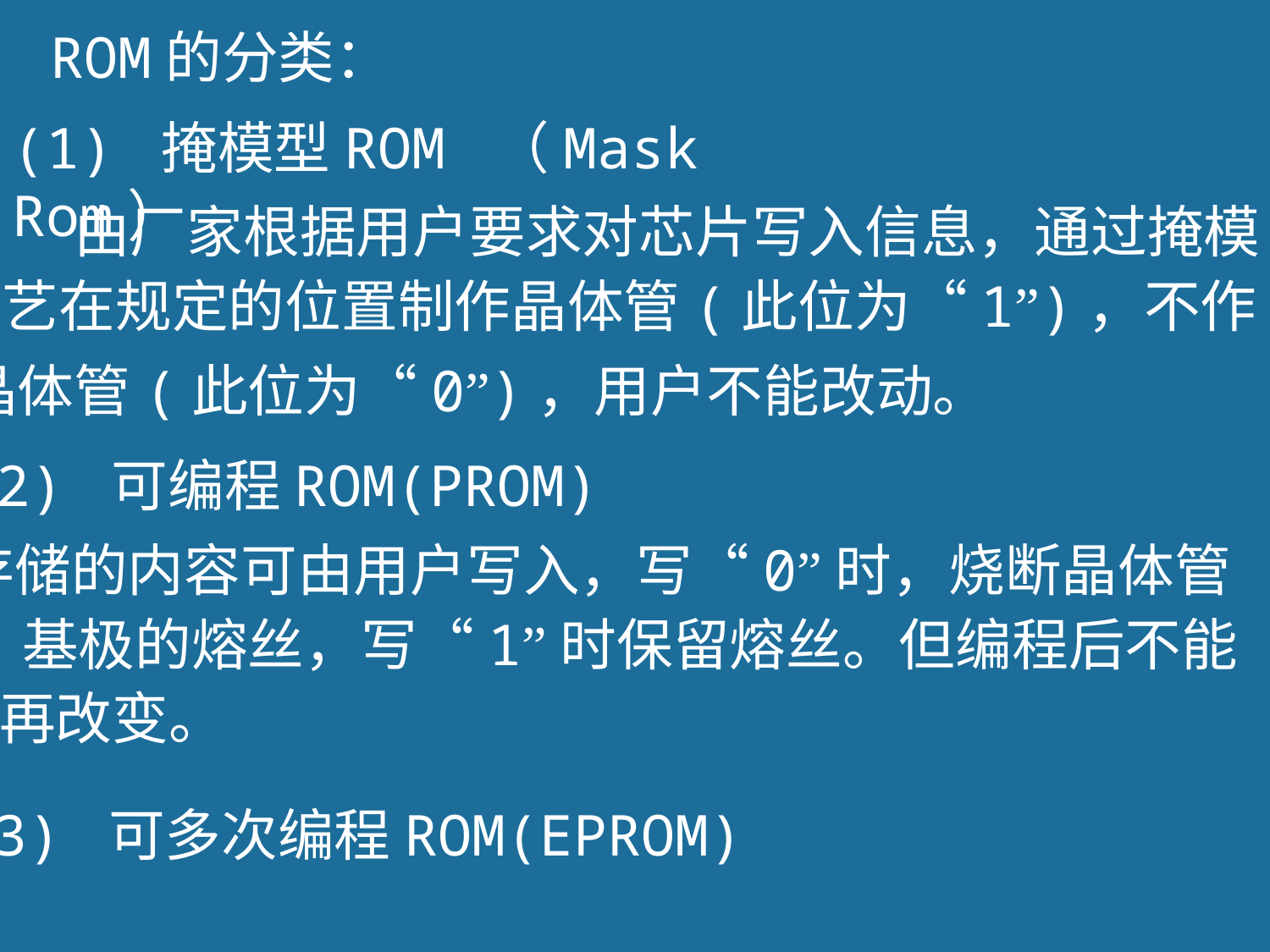

ROM的分类：
(1) 掩模型ROM （Mask Rom）
 由厂家根据用户要求对芯片写入信息，通过掩模
工艺在规定的位置制作晶体管(此位为“1”)，不作
晶体管(此位为“0”)，用户不能改动。
(2) 可编程ROM(PROM)
  存储的内容可由用户写入，写“0”时，烧断晶体管
基极的熔丝，写“1”时保留熔丝。但编程后不能
再改变。
(3) 可多次编程ROM(EPROM)
20